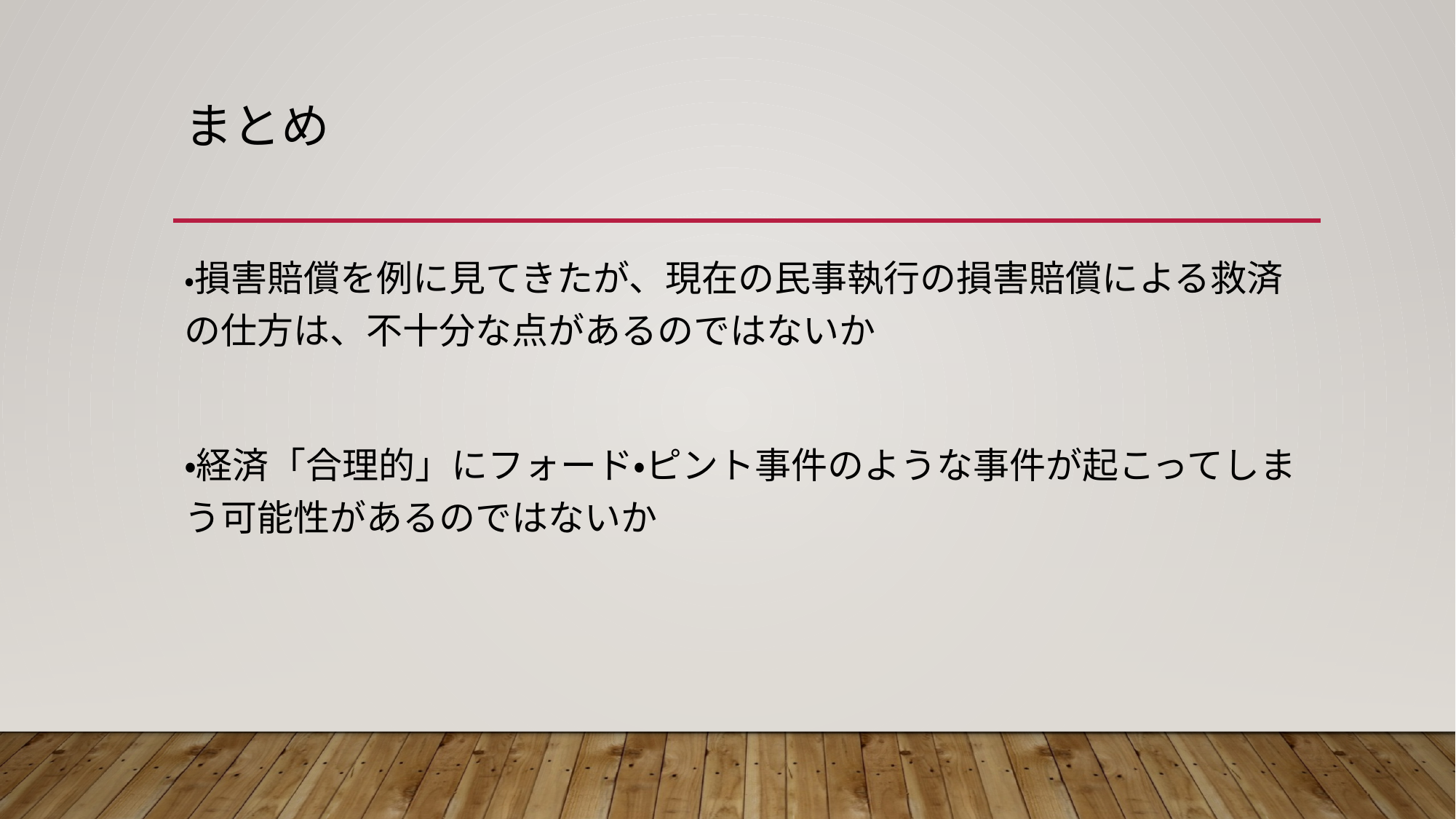

# まとめ
・損害賠償を例に見てきたが、現在の民事執行の損害賠償による救済の仕方は、不十分な点があるのではないか

・経済「合理的」にフォード・ピント事件のような事件が起こってしまう可能性があるのではないか